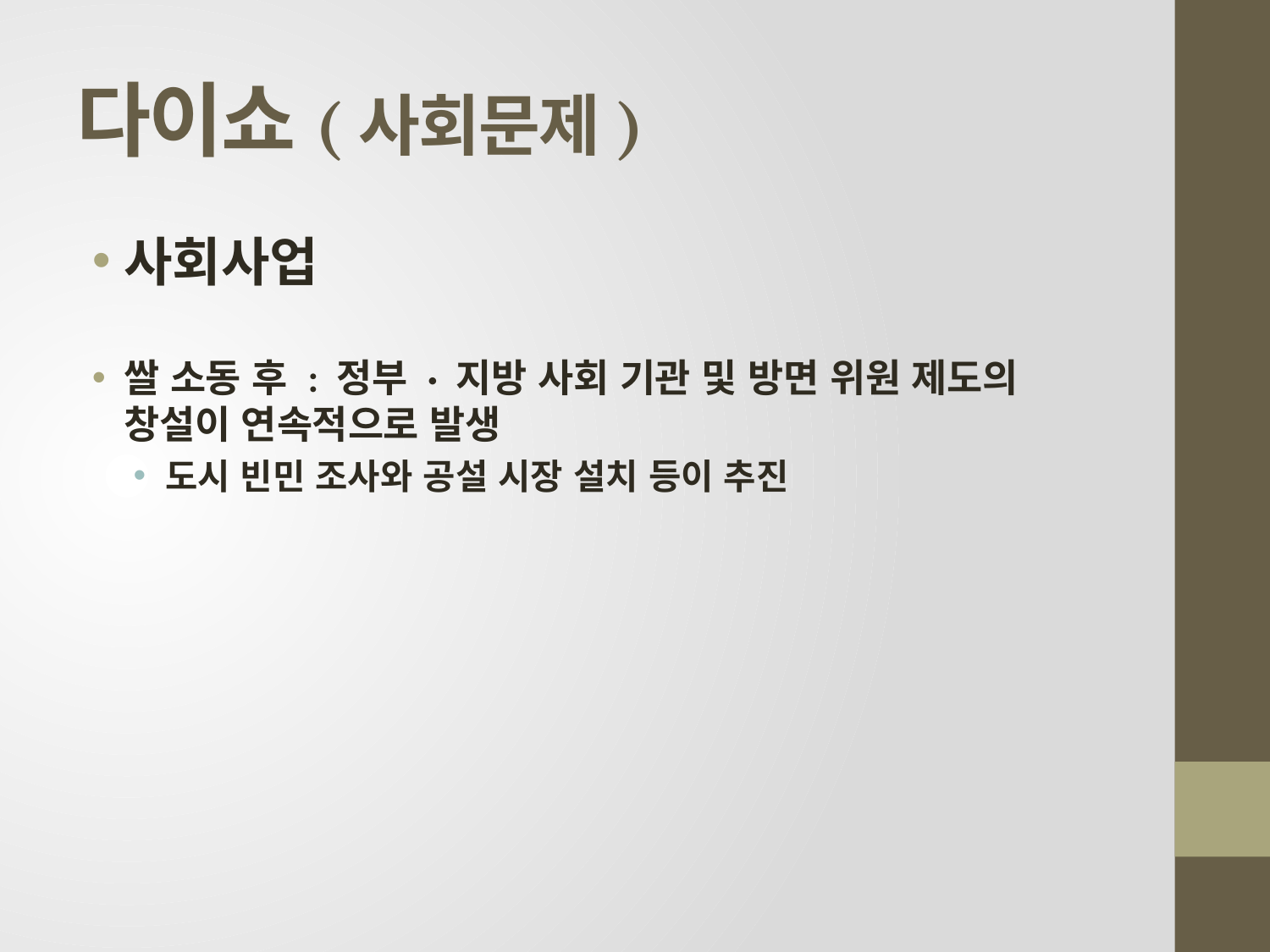

# 다이쇼(사회문제)
사회사업

쌀 소동 후 : 정부 · 지방 사회 기관 및 방면 위원 제도의 창설이 연속적으로 발생
도시 빈민 조사와 공설 시장 설치 등이 추진